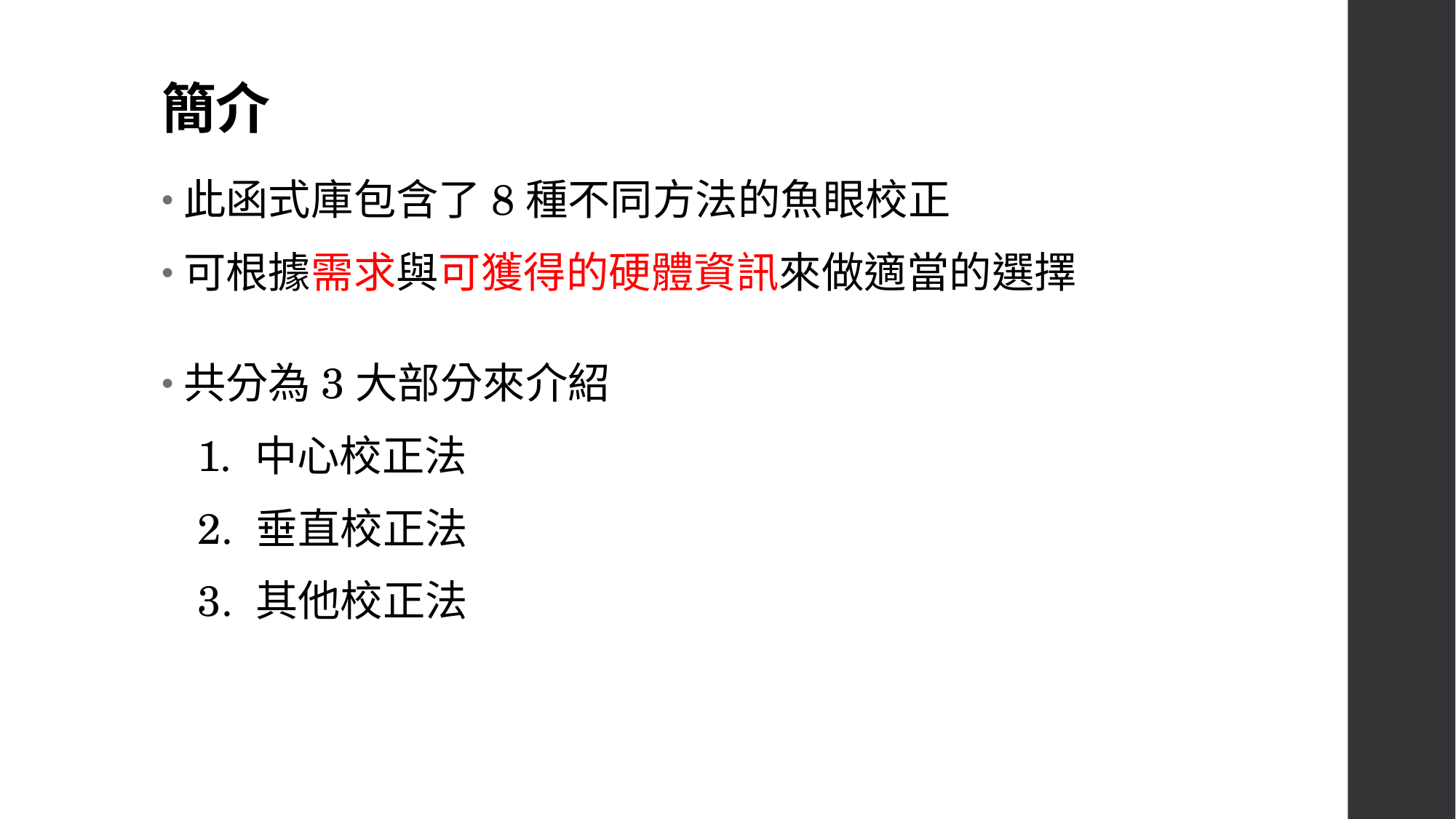

# 簡介
此函式庫包含了8種不同方法的魚眼校正
可根據需求與可獲得的硬體資訊來做適當的選擇

共分為3大部分來介紹
   1. 中心校正法
   2. 垂直校正法
   3. 其他校正法